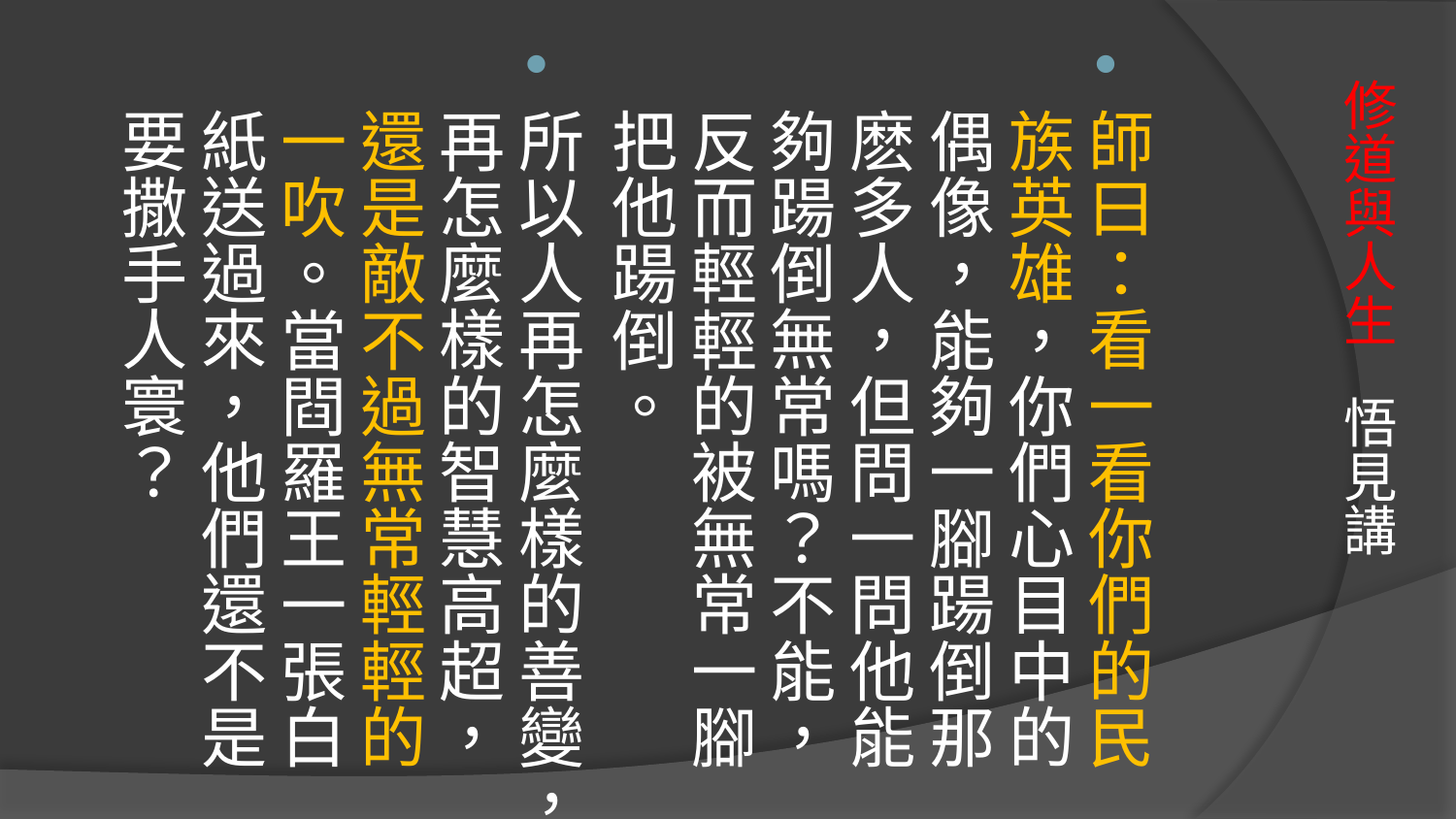

師曰：看一看你們的民族英雄，你們心目中的偶像，能夠一腳踼倒那麽多人，但問一問他能夠踼倒無常嗎？不能，反而輕輕的被無常一腳把他踼倒。
所以人再怎麼樣的善變，再怎麼樣的智慧高超，還是敵不過無常輕輕的一吹。當閰羅王一張白紙送過來，他們還不是要撒手人寰？

# 修道與人生    悟見講